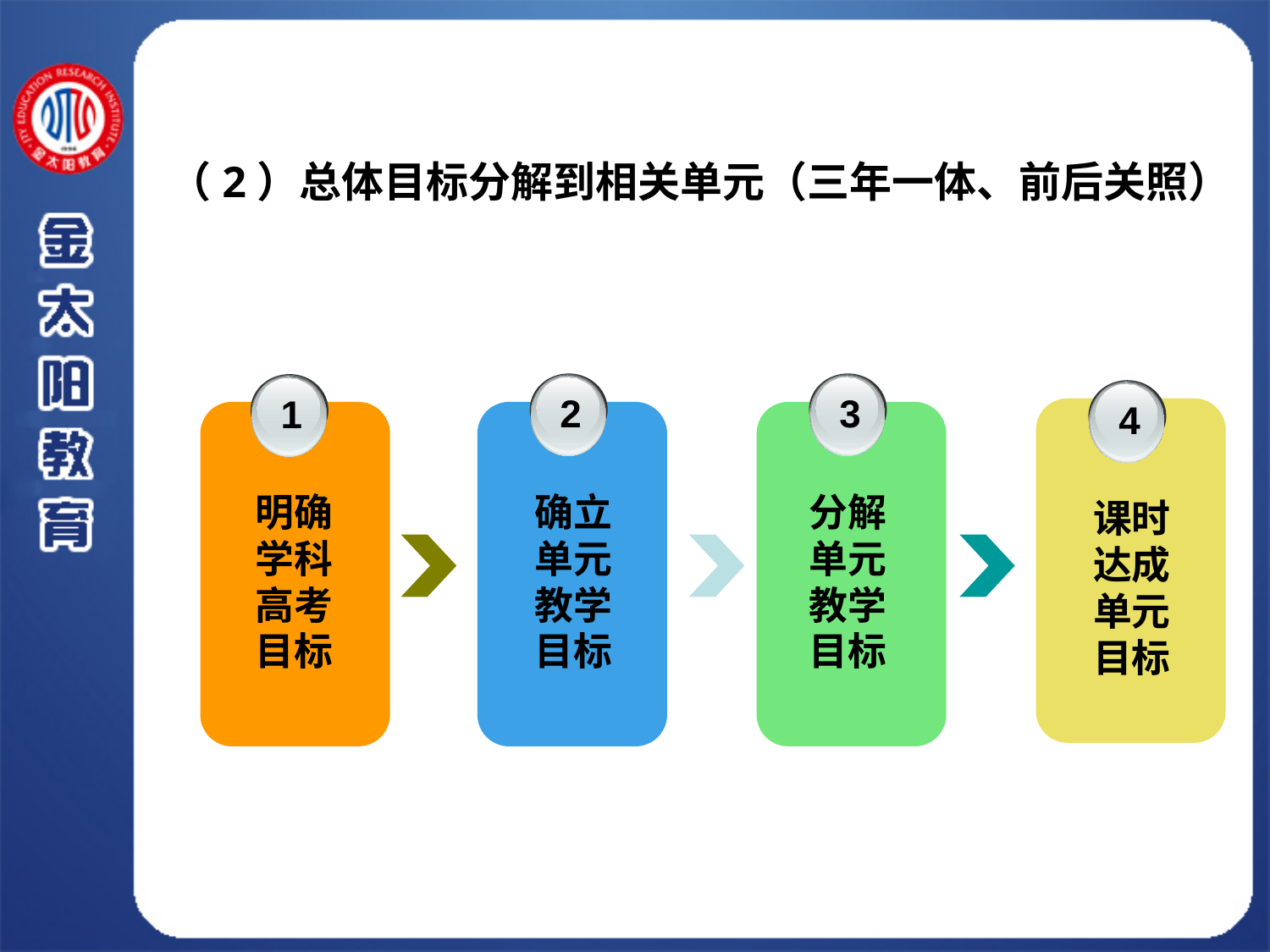

（2）总体目标分解到相关单元（三年一体、前后关照）

2
3
1
4

明确学科高考目标
确立单元教学目标
分解单元教学目标
课时达成单元目标